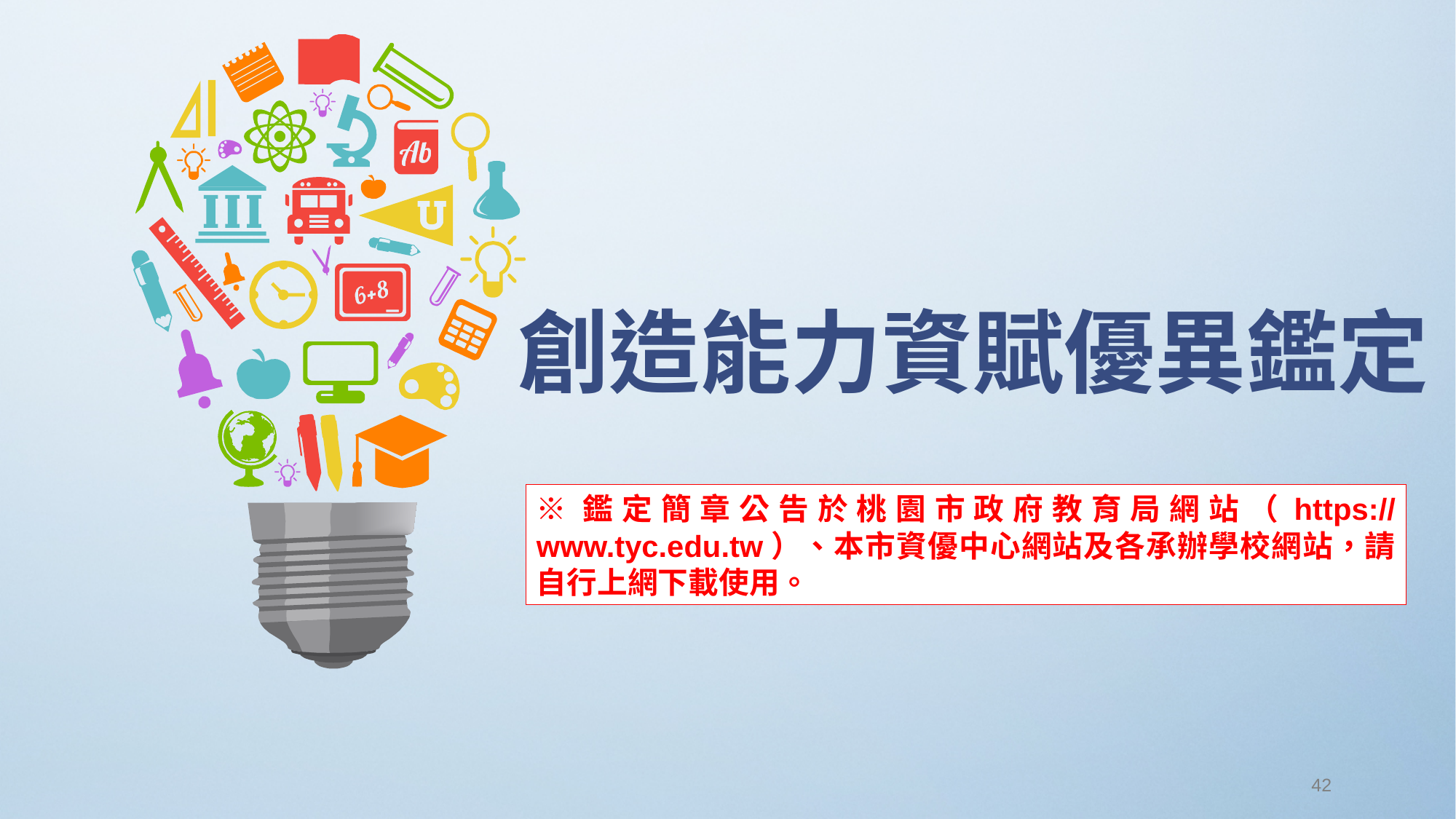

創造能力資賦優異鑑定

※鑑定簡章公告於桃園市政府教育局網站（https://www.tyc.edu.tw）、本市資優中心網站及各承辦學校網站，請自行上網下載使用。
42